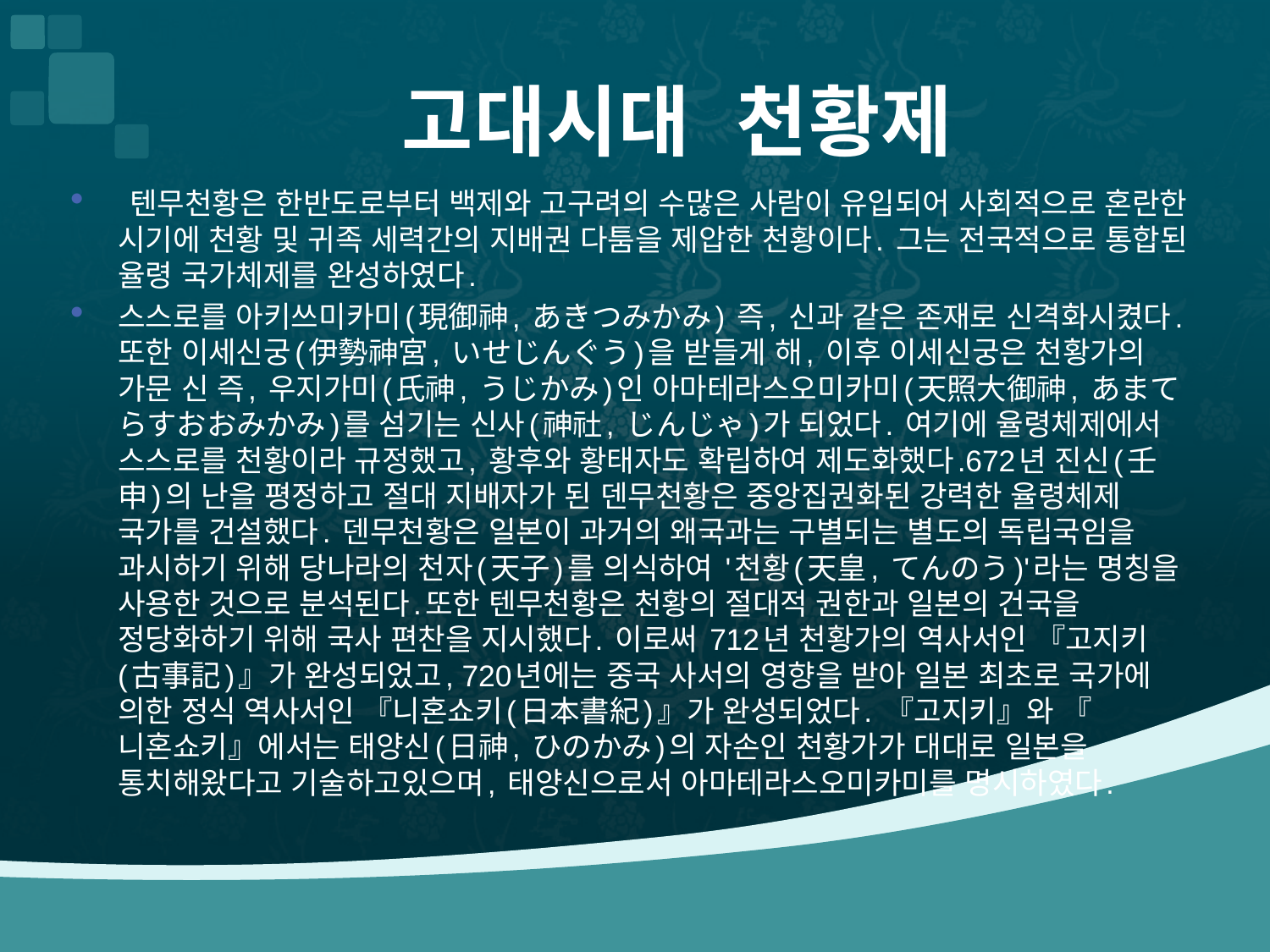

# 고대시대  천황제
 텐무천황은 한반도로부터 백제와 고구려의 수많은 사람이 유입되어 사회적으로 혼란한 시기에 천황 및 귀족 세력간의 지배권 다툼을 제압한 천황이다. 그는 전국적으로 통합된 율령 국가체제를 완성하였다.
스스로를 아키쓰미카미(現御神, あきつみかみ) 즉, 신과 같은 존재로 신격화시켰다. 또한 이세신궁(伊勢神宮, いせじんぐう)을 받들게 해, 이후 이세신궁은 천황가의 가문 신 즉, 우지가미(氏神, うじかみ)인 아마테라스오미카미(天照大御神, あまてらすおおみかみ)를 섬기는 신사(神社, じんじゃ)가 되었다. 여기에 율령체제에서 스스로를 천황이라 규정했고, 황후와 황태자도 확립하여 제도화했다.672년 진신(壬申)의 난을 평정하고 절대 지배자가 된 덴무천황은 중앙집권화된 강력한 율령체제 국가를 건설했다. 덴무천황은 일본이 과거의 왜국과는 구별되는 별도의 독립국임을 과시하기 위해 당나라의 천자(天子)를 의식하여 '천황(天皇, てんのう)'라는 명칭을 사용한 것으로 분석된다.또한 텐무천황은 천황의 절대적 권한과 일본의 건국을 정당화하기 위해 국사 편찬을 지시했다. 이로써 712년 천황가의 역사서인 『고지키(古事記)』가 완성되었고, 720년에는 중국 사서의 영향을 받아 일본 최초로 국가에 의한 정식 역사서인 『니혼쇼키(日本書紀)』가 완성되었다. 『고지키』와 『니혼쇼키』에서는 태양신(日神, ひのかみ)의 자손인 천황가가 대대로 일본을 통치해왔다고 기술하고있으며, 태양신으로서 아마테라스오미카미를 명시하였다.